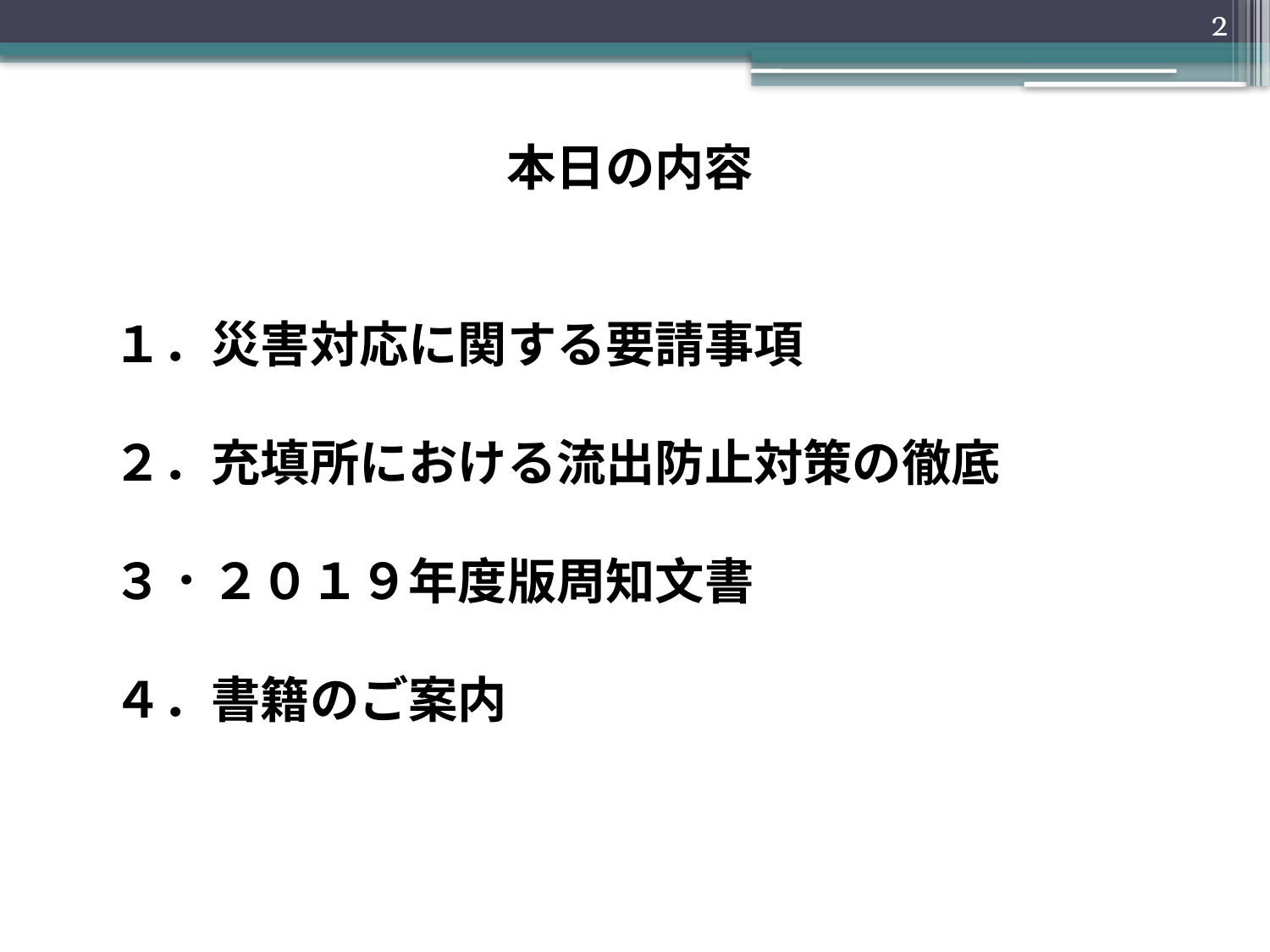

2
本日の内容

１．災害対応に関する要請事項

２．充填所における流出防止対策の徹底

３．２０１９年度版周知文書

４．書籍のご案内